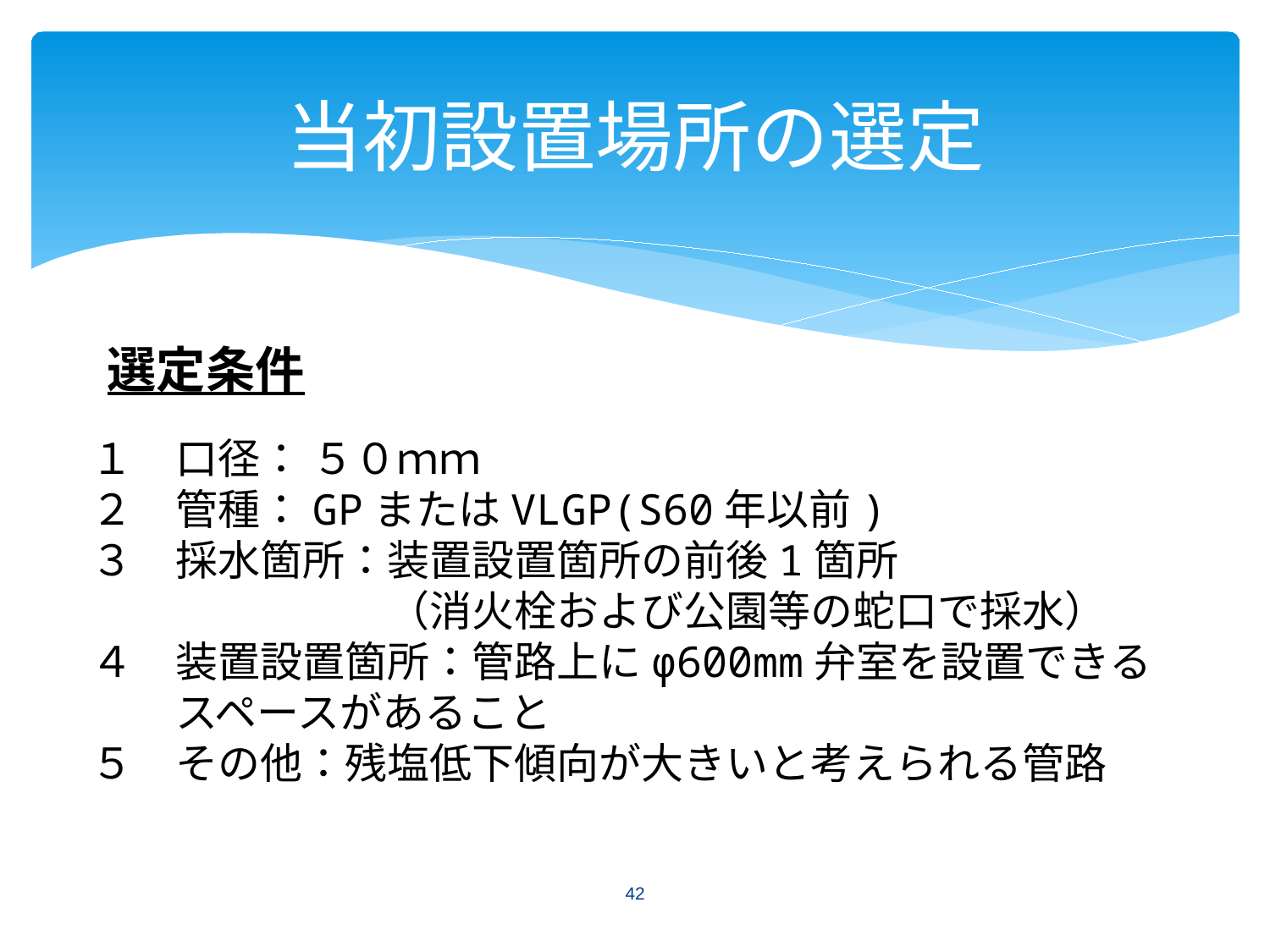

# 当初設置場所の選定
選定条件
１　口径： ５０ｍｍ
２　管種：GPまたはVLGP(S60年以前)
３　採水箇所：装置設置箇所の前後1箇所
　　　　　　　（消火栓および公園等の蛇口で採水）
４　装置設置箇所：管路上にφ600mm弁室を設置できる
　　スペースがあること
５　その他：残塩低下傾向が大きいと考えられる管路
42